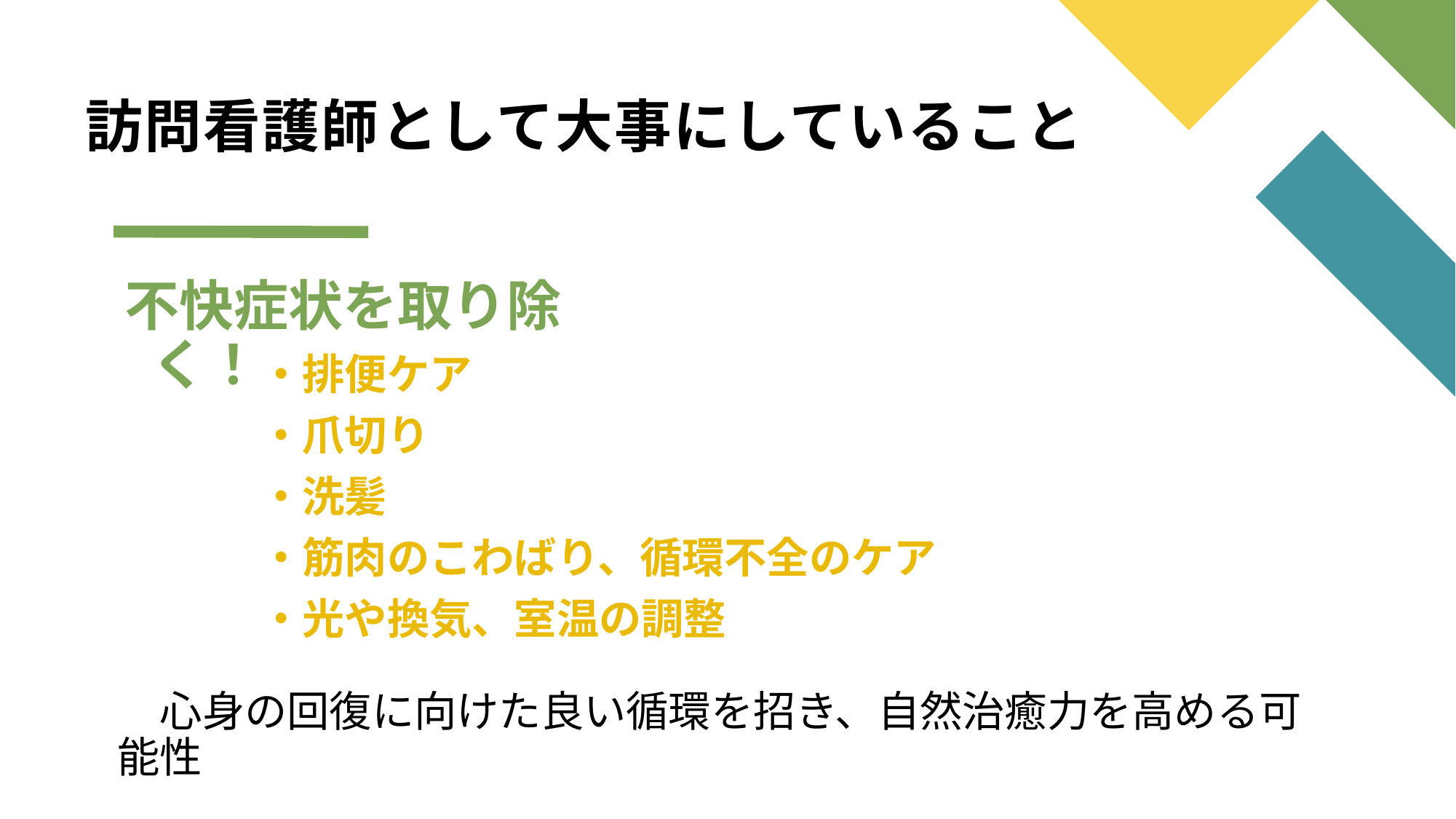

# 訪問看護師として大事にしていること
不快症状を取り除く！
・排便ケア
・爪切り
・洗髪
・筋肉のこわばり、循環不全のケア
・光や換気、室温の調整
　心身の回復に向けた良い循環を招き、自然治癒力を高める可能性